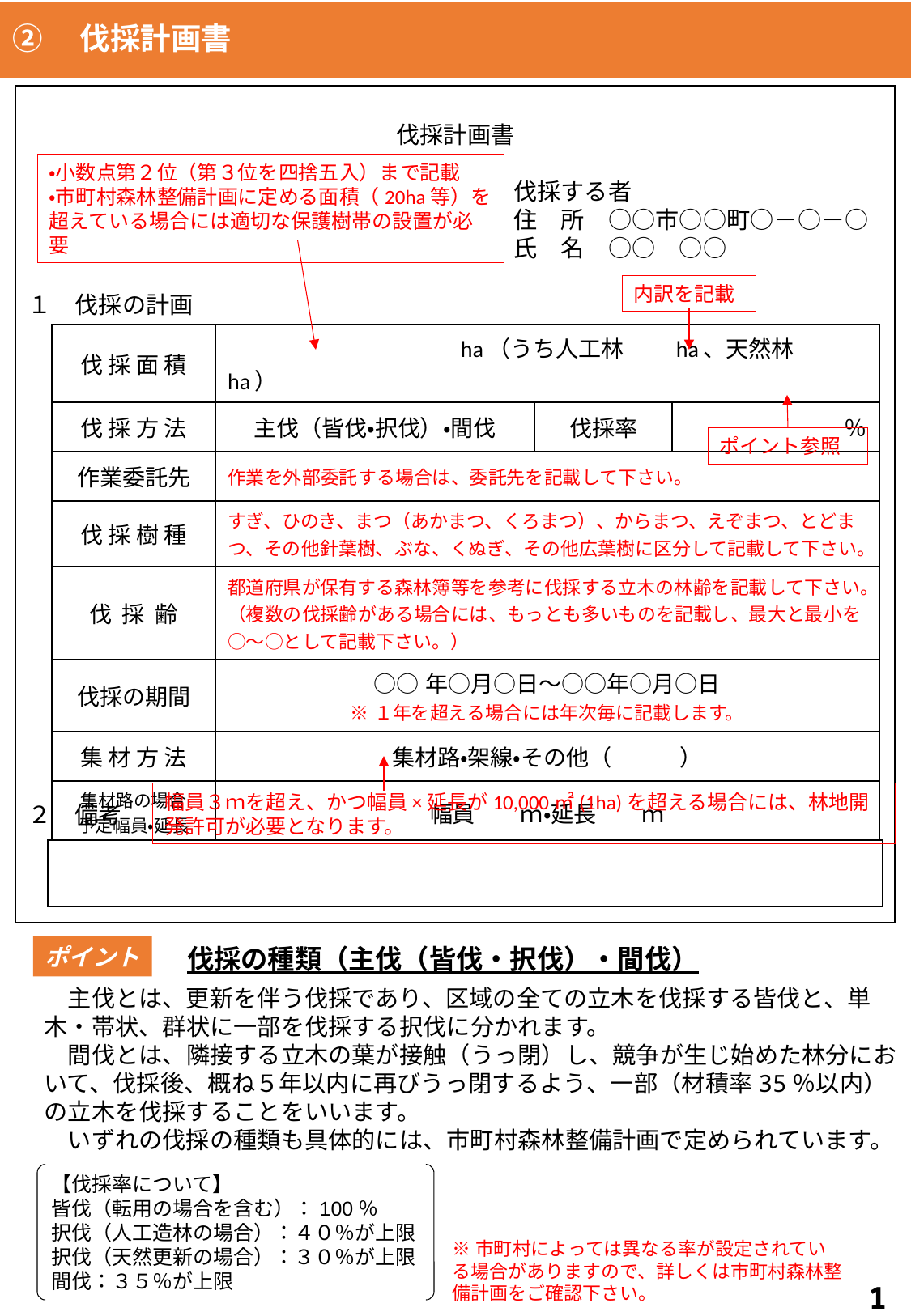

# ②　伐採計画書

伐採計画書

伐採する者
住　所　○○市○○町○－○－○
氏　名　○○　○○

１　伐採の計画

２　備考

告4,マP39‐3・P43-4
・小数点第２位（第３位を四捨五入）まで記載
・市町村森林整備計画に定める面積（20ha等）を超えている場合には適切な保護樹帯の設置が必要
内訳を記載
| 伐採面積 | ha（うち人工林　　ha、天然林　　ha） |  |  |
| --- | --- | --- | --- |
| 伐採方法 | 主伐（皆伐・択伐）・間伐 | 伐採率 | ％ |
| 作業委託先 | 作業を外部委託する場合は、委託先を記載して下さい。 |  |  |
| 伐採樹種 | すぎ、ひのき、まつ（あかまつ、くろまつ）、からまつ、えぞまつ、とどまつ、その他針葉樹、ぶな、くぬぎ、その他広葉樹に区分して記載して下さい。 |  |  |
| 伐採齢 | 都道府県が保有する森林簿等を参考に伐採する立木の林齢を記載して下さい。 （複数の伐採齢がある場合には、もっとも多いものを記載し、最大と最小を○～○として記載下さい。） |  |  |
| 伐採の期間 | ○○年○月○日～○○年○月○日 ※１年を超える場合には年次毎に記載します。 |  |  |
| 集材方法 | 集材路・架線・その他（　　　） |  |  |
| 集材路の場合 予定幅員・延長 | 幅員　　ｍ・延長　　ｍ |  |  |
ポイント参照
幅員３ｍを超え、かつ幅員×延長が10,000㎡(1ha)を超える場合には、林地開発許可が必要となります。

マP19‐(注)
ポイント
伐採の種類（主伐（皆伐・択伐）・間伐）
　主伐とは、更新を伴う伐採であり、区域の全ての立木を伐採する皆伐と、単木・帯状、群状に一部を伐採する択伐に分かれます。
　間伐とは、隣接する立木の葉が接触（うっ閉）し、競争が生じ始めた林分において、伐採後、概ね５年以内に再びうっ閉するよう、一部（材積率35％以内）の立木を伐採することをいいます。
　いずれの伐採の種類も具体的には、市町村森林整備計画で定められています。
【伐採率について】
皆伐（転用の場合を含む）：100％
択伐（人工造林の場合）：４０％が上限
択伐（天然更新の場合）：３０％が上限
間伐：３５％が上限
※市町村によっては異なる率が設定されている場合がありますので、詳しくは市町村森林整備計画をご確認下さい。
11